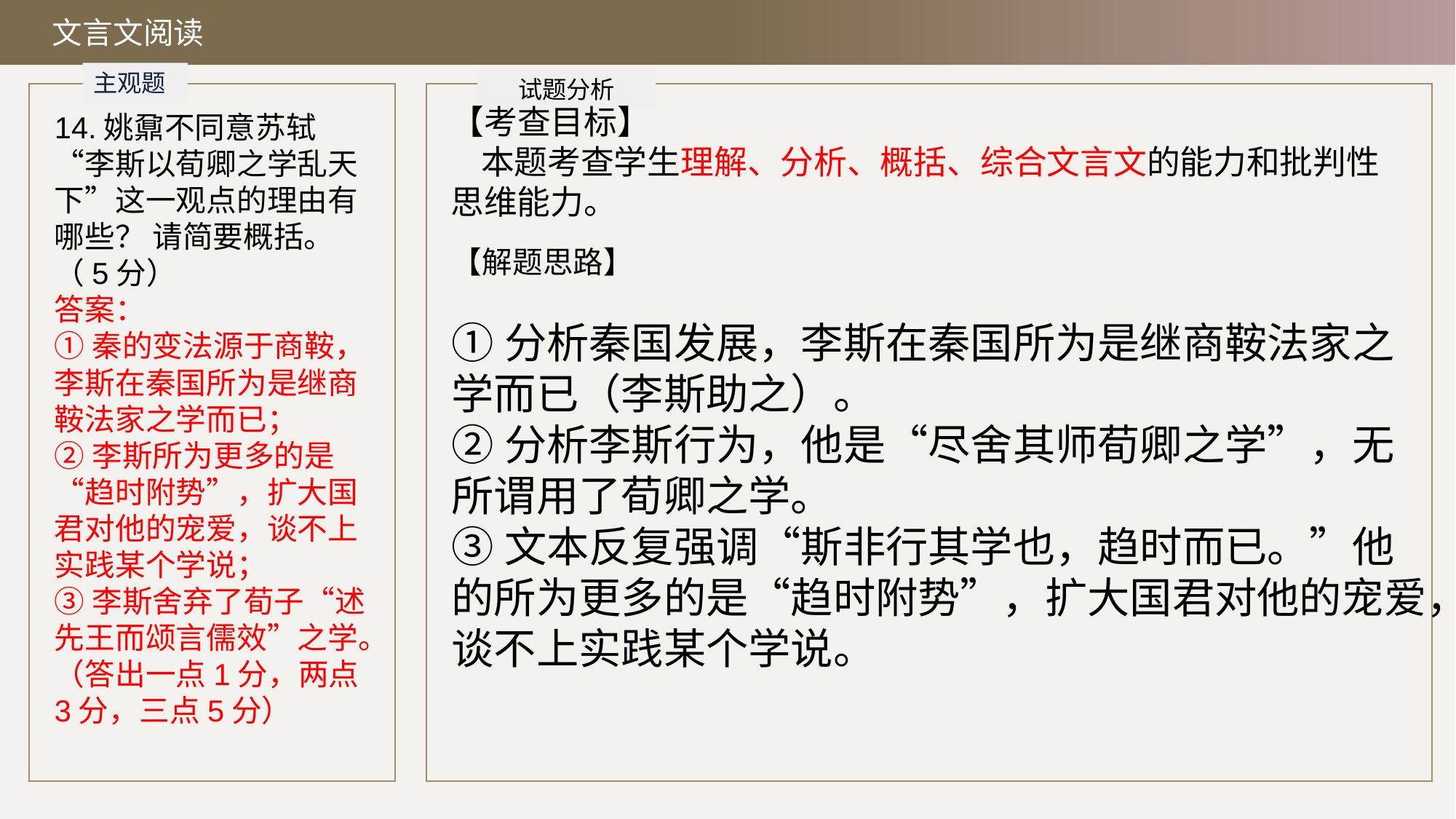

文言文阅读
主观题
试题分析

【考查目标】
   本题考查学生理解、分析、概括、综合文言文的能力和批判性思维能力。
14.姚鼐不同意苏轼“李斯以荀卿之学乱天下”这一观点的理由有哪些？ 请简要概括。（5分）
答案：
①秦的变法源于商鞍，李斯在秦国所为是继商鞍法家之学而已；
②李斯所为更多的是“趋时附势”，扩大国君对他的宠爱，谈不上实践某个学说；
③李斯舍弃了荀子“述先王而颂言儒效”之学。
（答出一点1分，两点3分，三点5分）
【解题思路】

①分析秦国发展，李斯在秦国所为是继商鞍法家之学而已（李斯助之）。
②分析李斯行为，他是“尽舍其师荀卿之学”，无所谓用了荀卿之学。
③文本反复强调“斯非行其学也，趋时而已。”他的所为更多的是“趋时附势”，扩大国君对他的宠爱，谈不上实践某个学说。